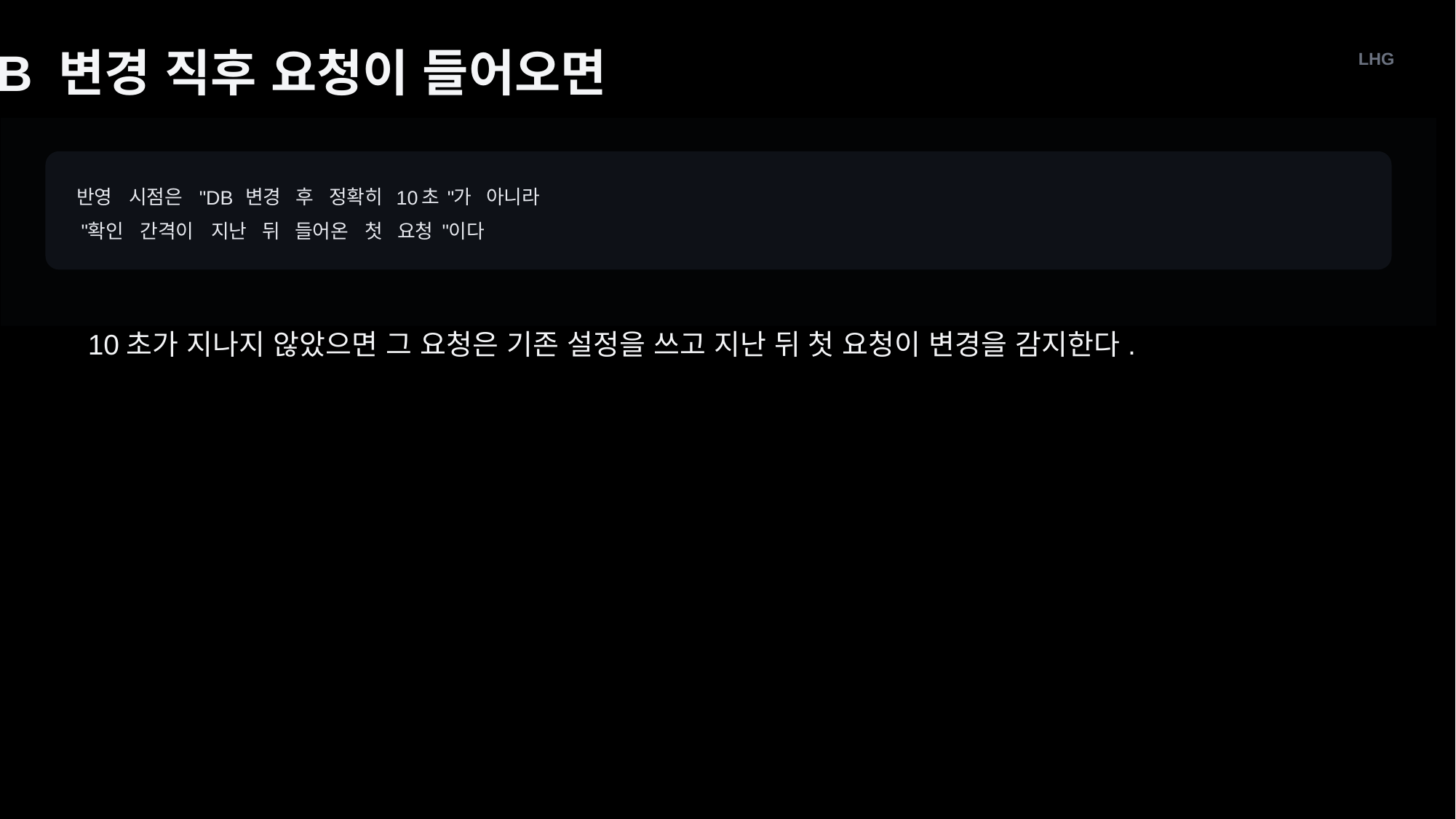

DB 변경 직후 요청이 들어오면
LHG

반영
시점은
변경
후
정확히
초
가
아니라

 "DB

 10
"

확인
간격이
지난
뒤
들어온
첫
요청
이다
"

"
10초가 지나지 않았으면 그 요청은 기존 설정을 쓰고 지난 뒤 첫 요청이 변경을 감지한다.